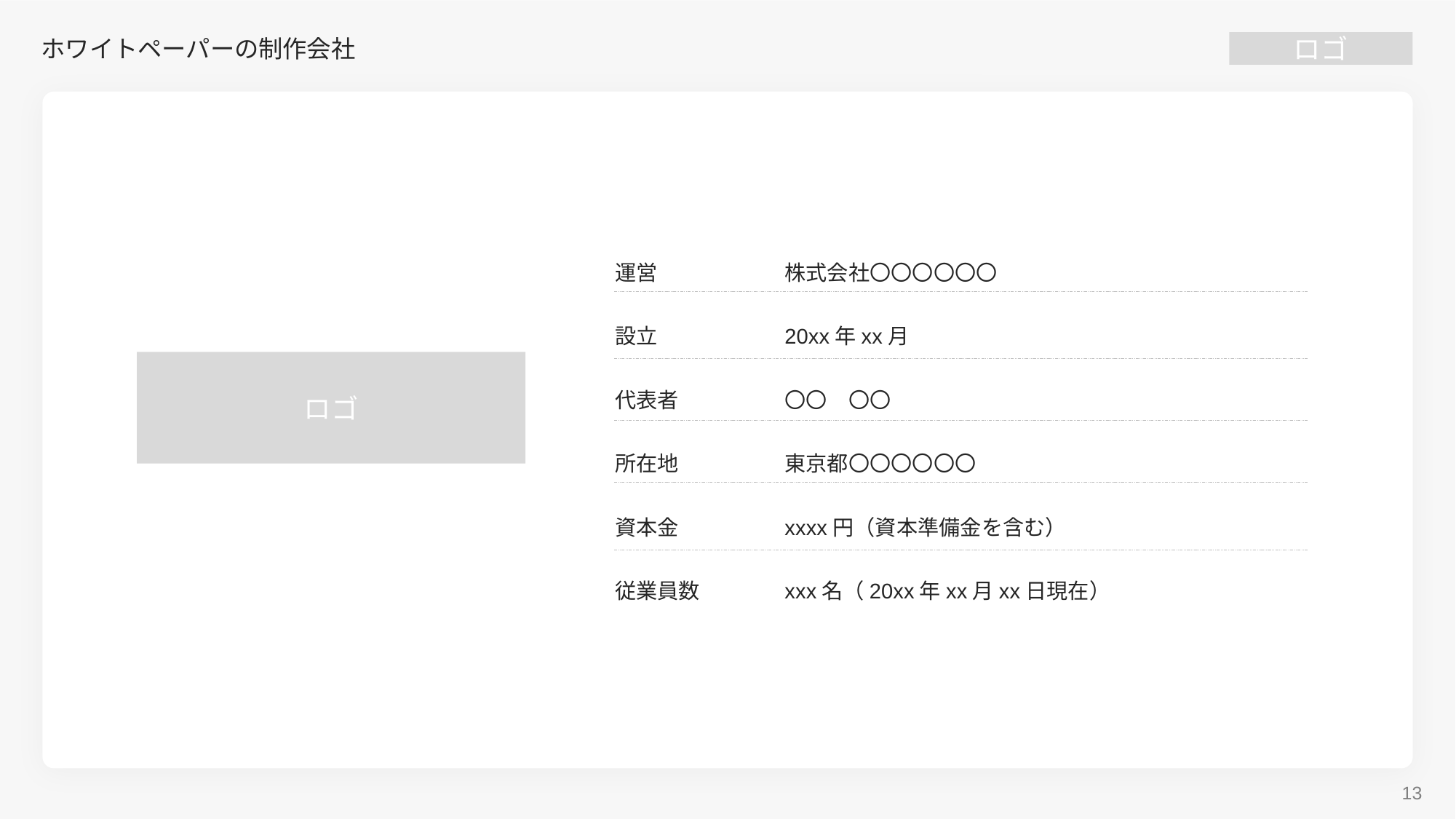

# ホワイトペーパーの制作会社
株式会社〇〇〇〇〇〇
20xx年xx月
〇〇　〇〇
東京都〇〇〇〇〇〇
xxxx円（資本準備金を含む）
xxx名（20xx年xx月xx日現在）
運営
設立
代表者
所在地
資本金
従業員数
ロゴ